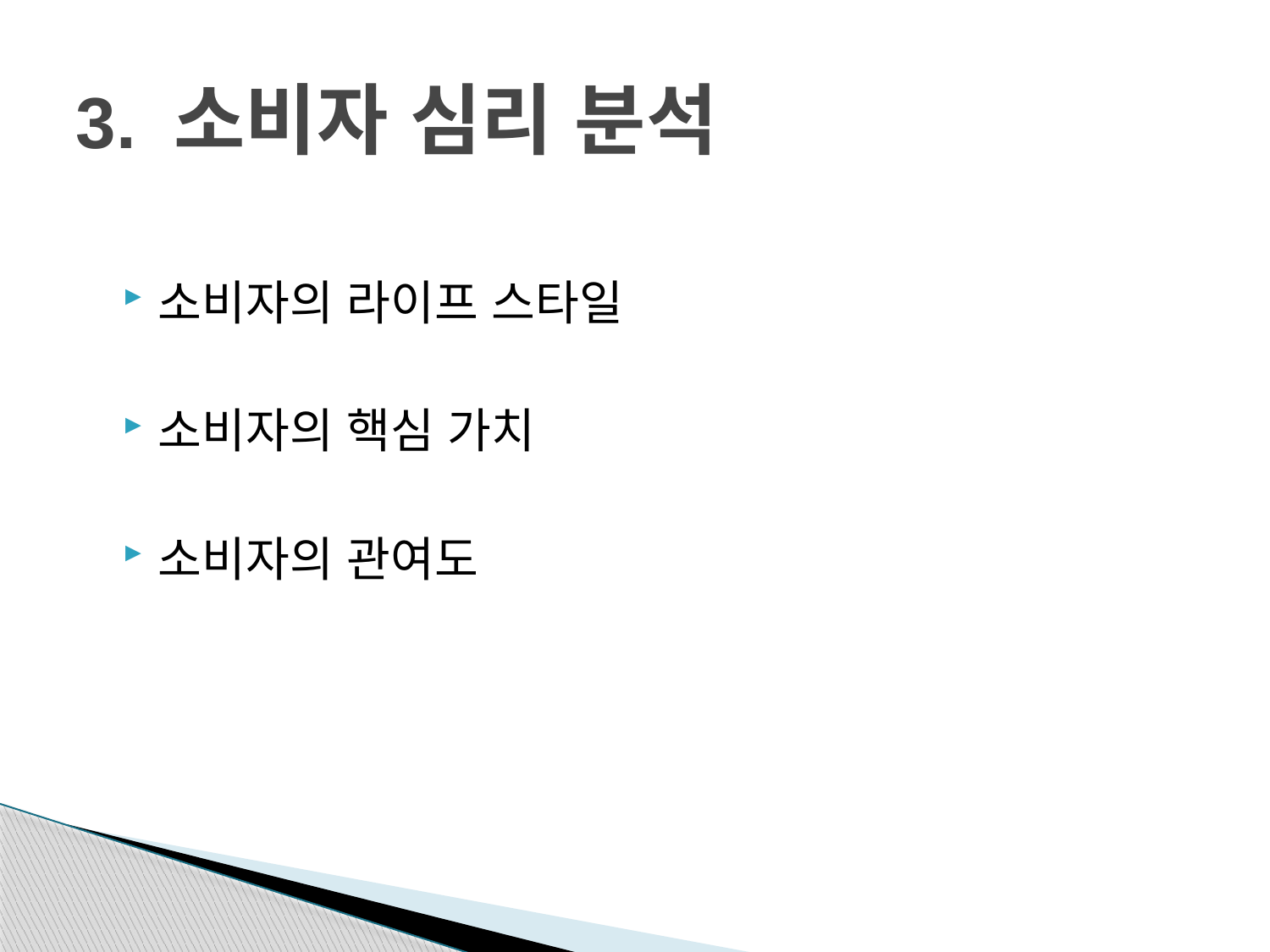

# 3. 소비자 심리 분석
소비자의 라이프 스타일

소비자의 핵심 가치

소비자의 관여도